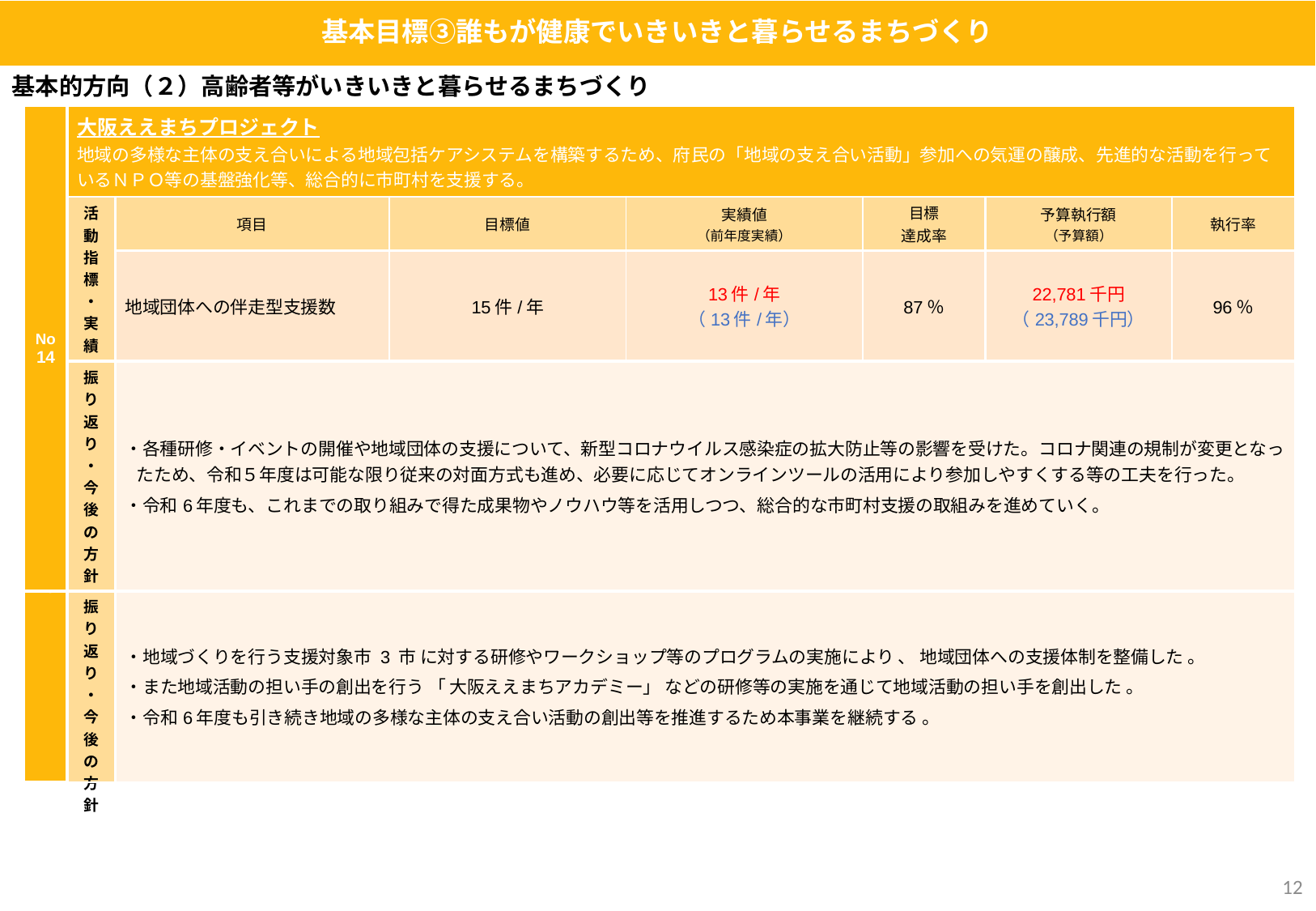

基本目標③誰もが健康でいきいきと暮らせるまちづくり
基本的方向（２）高齢者等がいきいきと暮らせるまちづくり
| No14 | 大阪ええまちプロジェクト 地域の多様な主体の支え合いによる地域包括ケアシステムを構築するため、府民の「地域の支え合い活動」参加への気運の醸成、先進的な活動を行っているＮＰＯ等の基盤強化等、総合的に市町村を支援する。 |  |  |  |  |  |  |
| --- | --- | --- | --- | --- | --- | --- | --- |
|  | 活動指標・ 実績 | 項目 | 目標値 | 実績値 （前年度実績） | 目標 達成率 | 予算執行額 （予算額） | 執行率 |
|  |  | 地域団体への伴走型支援数 | 15件/年 | 13件/年 （13件/年） | 87％ | 22,781千円 （23,789千円） | 96％ |
|  | 振り返り・ 今後の方針 | ・各種研修・イベントの開催や地域団体の支援について、新型コロナウイルス感染症の拡大防止等の影響を受けた。コロナ関連の規制が変更となったため、令和５年度は可能な限り従来の対面方式も進め、必要に応じてオンラインツールの活用により参加しやすくする等の工夫を行った。 ・令和6年度も、これまでの取り組みで得た成果物やノウハウ等を活用しつつ、総合的な市町村支援の取組みを進めていく。 |  |  |  |  |  |
| No 15 | 生活支援体制整備推進支援事業 No14の事業を拡充し、自治体のSDGsの推進に資する取組として、新たな地域活動の担い手の創出や、市町村が住民主体型サービスの創出等を円滑に実施できるよう支援を実施する。 |  |  |  |  |  |  |
| --- | --- | --- | --- | --- | --- | --- | --- |
|  | 活動指標・実績 | 項目 | 目標値 | 実績値 （前年度実績） | 目標 達成率 | 予算執行額 （予算額） | 執行率 |
|  |  | 支援した市町村数 | 3件/年 | 3件/年 （2件/年） | 100％ | 14,100千円 （14,100千円） | 100％ |
|  | 振り返り・ 今後の方針 | ・地域づくりを行う支援対象市 3 市 に対する研修やワークショップ等のプログラムの実施により 、 地域団体への支援体制を整備した 。 ・また地域活動の担い手の創出を行う 「 大阪ええまちアカデミー」 などの研修等の実施を通じて地域活動の担い手を創出した 。 ・令和6年度も引き続き地域の多様な主体の支え合い活動の創出等を推進するため本事業を継続する 。 |  |  |  |  |  |
12